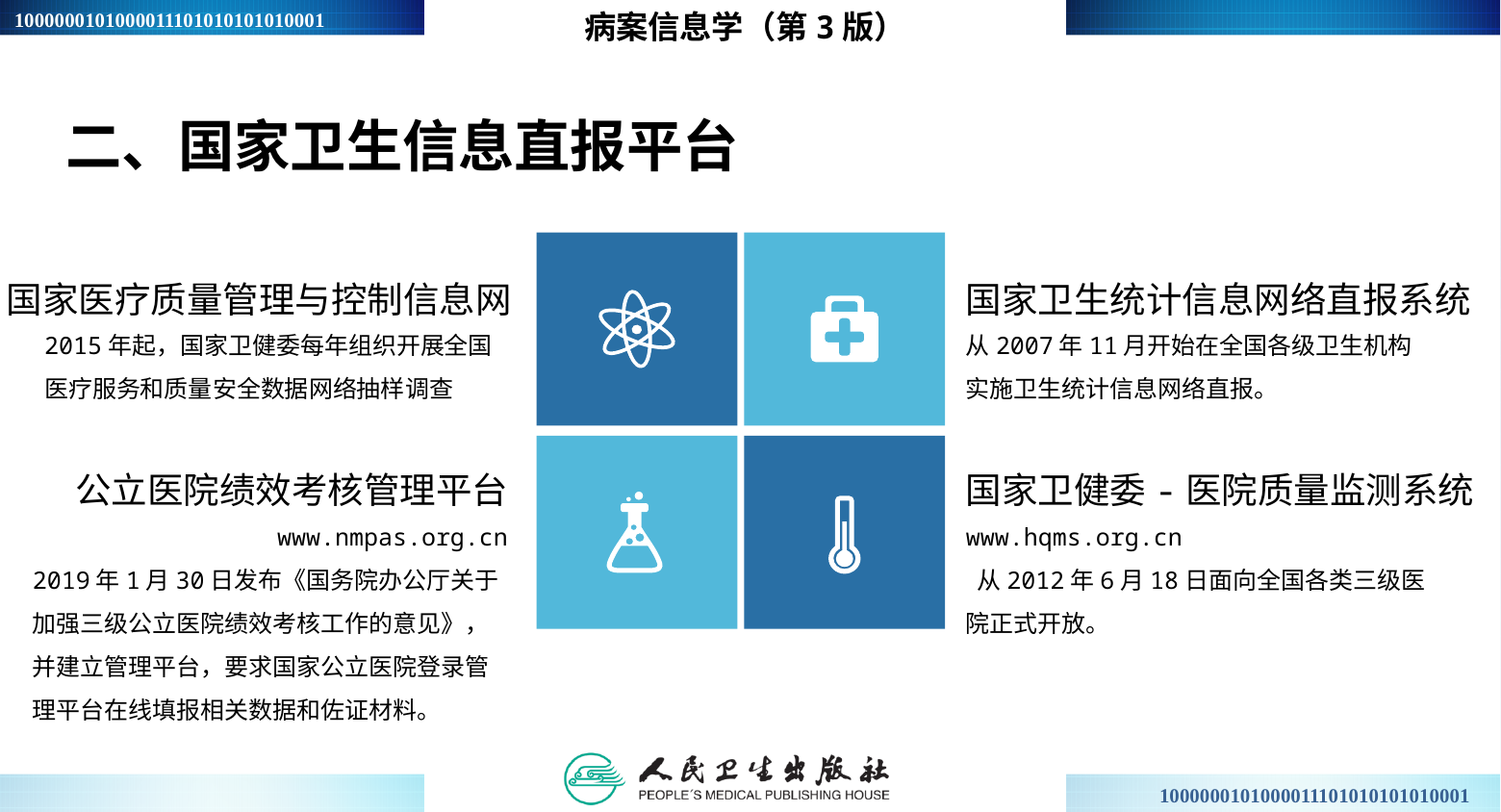

病案信息学（第3版）
二、国家卫生信息直报平台

国家医疗质量管理与控制信息网
国家卫生统计信息网络直报系统

2015年起，国家卫健委每年组织开展全国医疗服务和质量安全数据网络抽样调查
从2007年11月开始在全国各级卫生机构实施卫生统计信息网络直报。

公立医院绩效考核管理平台
国家卫健委-医院质量监测系统

www.nmpas.org.cn
2019年1月30日发布《国务院办公厅关于加强三级公立医院绩效考核工作的意见》，并建立管理平台，要求国家公立医院登录管理平台在线填报相关数据和佐证材料。
www.hqms.org.cn
 从2012年6月18日面向全国各类三级医院正式开放。